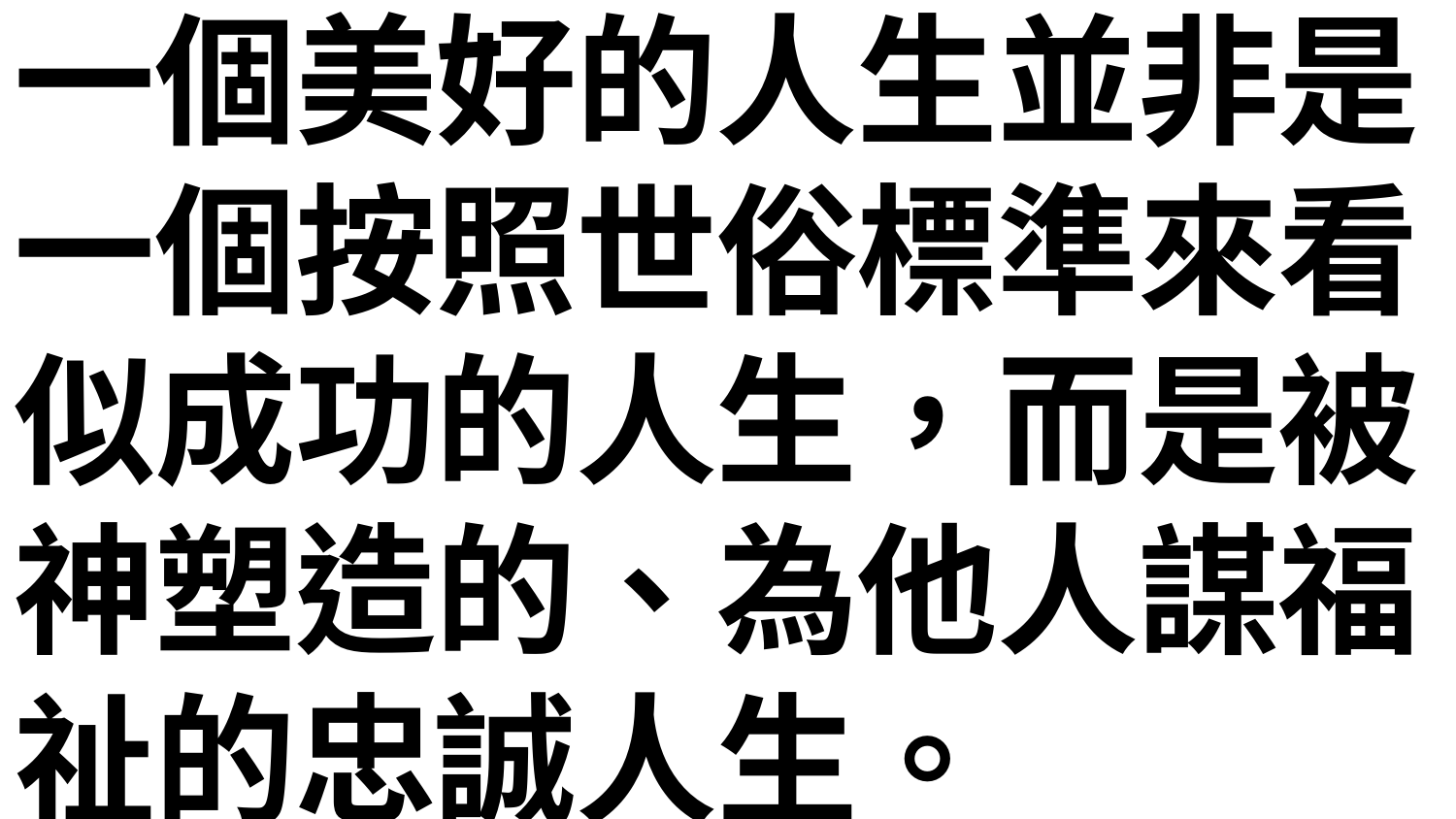

一個美好的人生並非是一個按照世俗標準來看似成功的人生，而是被神塑造的、為他人謀福祉的忠誠人生。